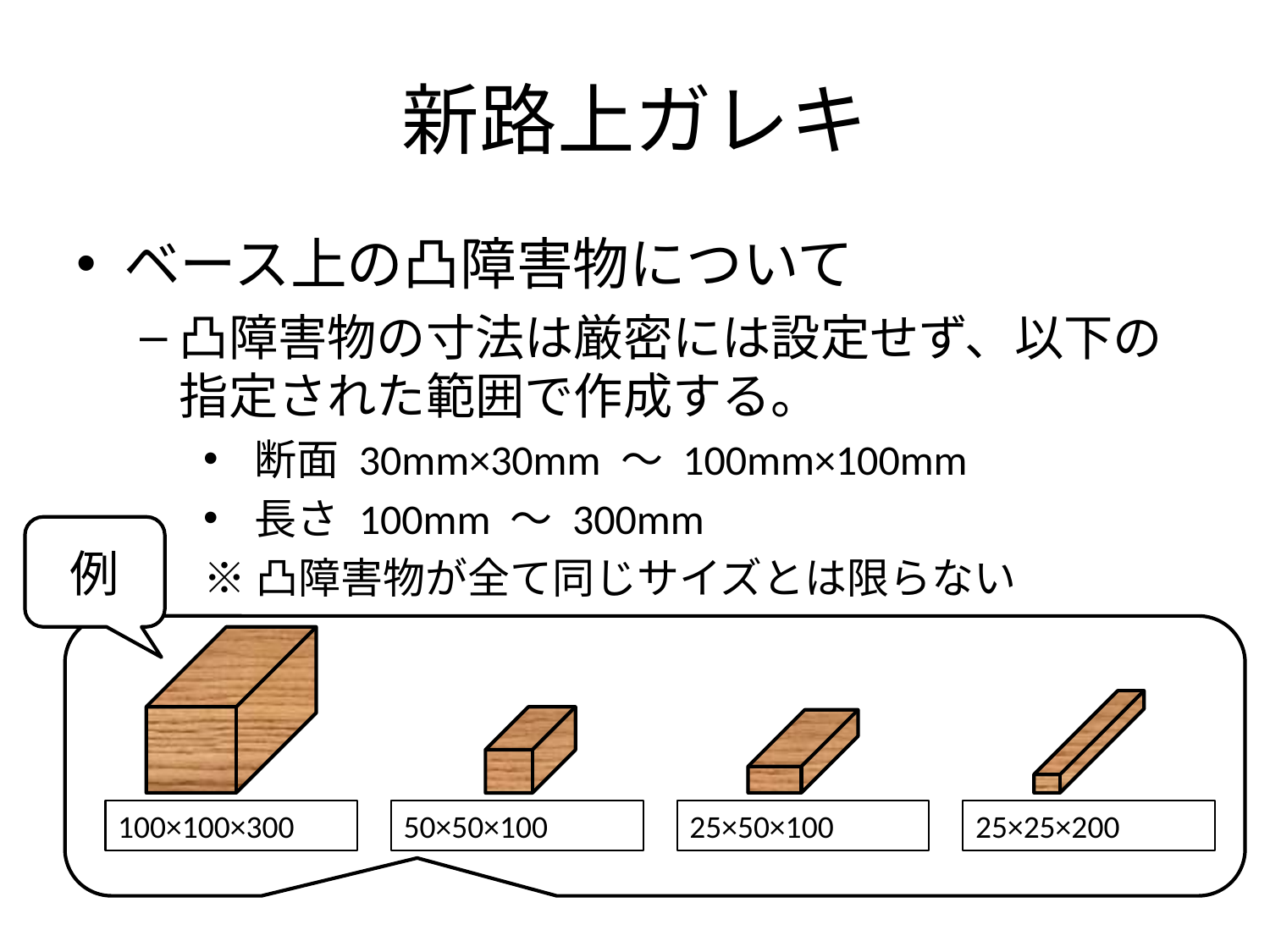

# 新路上ガレキ
ベース上の凸障害物について
凸障害物の寸法は厳密には設定せず、以下の指定された範囲で作成する。
 断面 30mm×30mm ～ 100mm×100mm
 長さ 100mm ～ 300mm
※凸障害物が全て同じサイズとは限らない

50×50×150
例

100×100×300

25×25×200

50×50×100

25×50×100